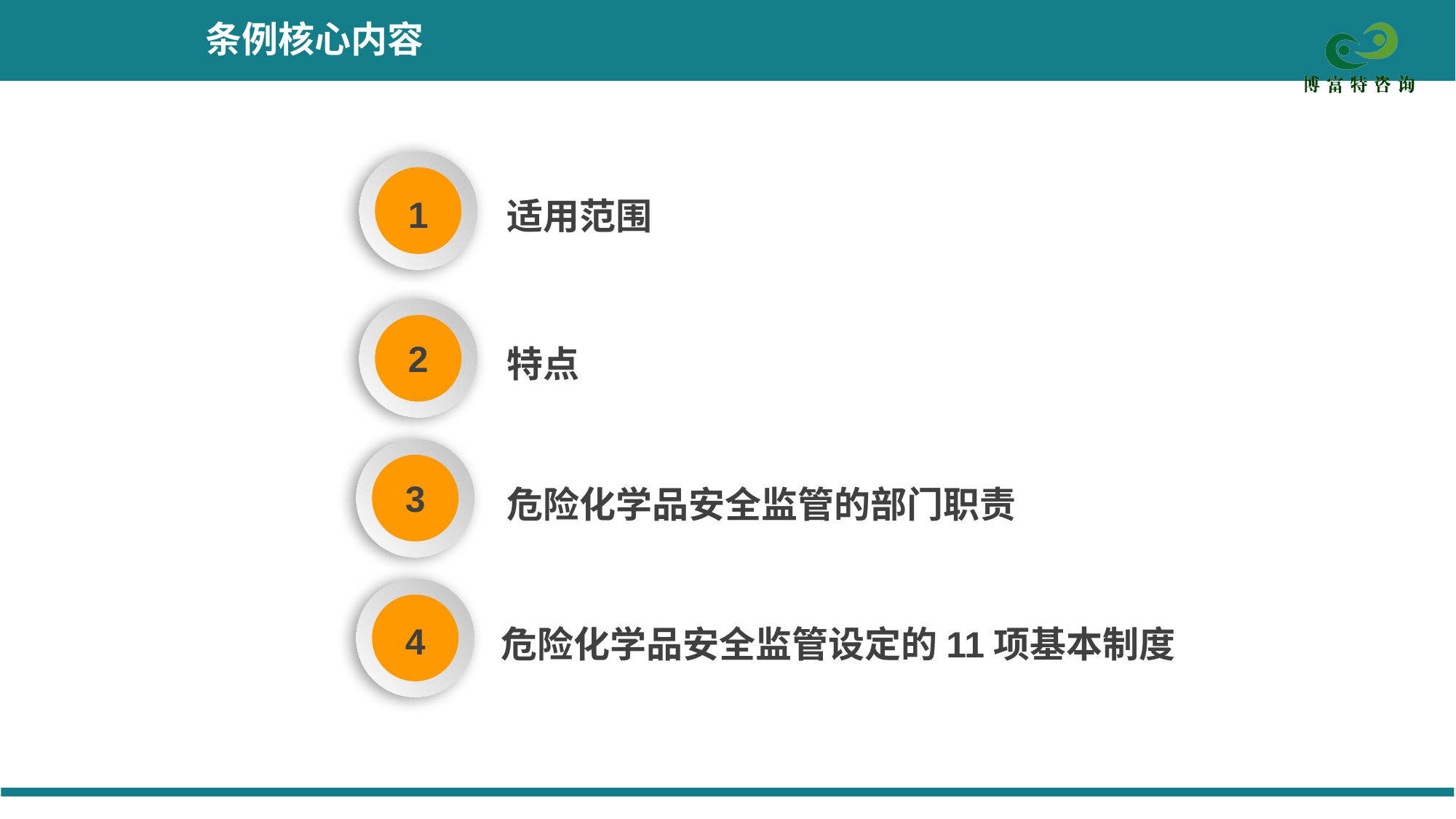

# 条例核心内容

1
适用范围

2
特点

3
危险化学品安全监管的部门职责

4
危险化学品安全监管设定的11项基本制度